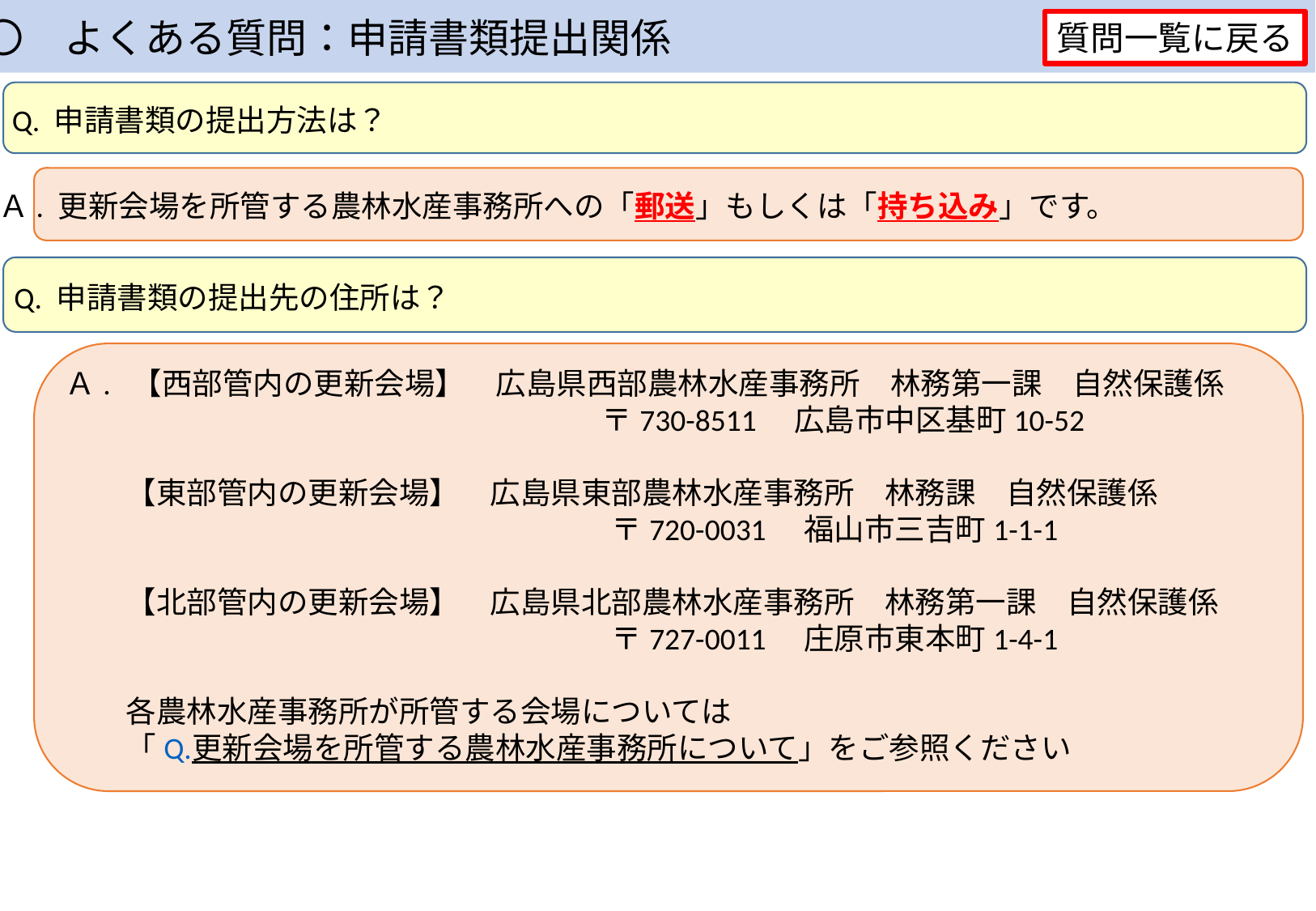

〇　よくある質問：申請書類提出関係
質問一覧に戻る

Q. 申請書類の提出方法は？

Ａ. 更新会場を所管する農林水産事務所への「郵送」もしくは「持ち込み」です。

Q. 申請書類の提出先の住所は？

Ａ.  【西部管内の更新会場】　広島県西部農林水産事務所　林務第一課　自然保護係
　 　　　　　　　　  　　　　　　　　〒730-8511　広島市中区基町10-52

　　【東部管内の更新会場】　広島県東部農林水産事務所　林務課　自然保護係
　　　　　　　　　　　　　　　　　　〒720-0031　福山市三吉町1-1-1

　　【北部管内の更新会場】　広島県北部農林水産事務所　林務第一課　自然保護係
　　　　　　　　　　　　　　　　　　〒727-0011　庄原市東本町1-4-1

　　各農林水産事務所が所管する会場については
　　「Q.更新会場を所管する農林水産事務所について」をご参照ください